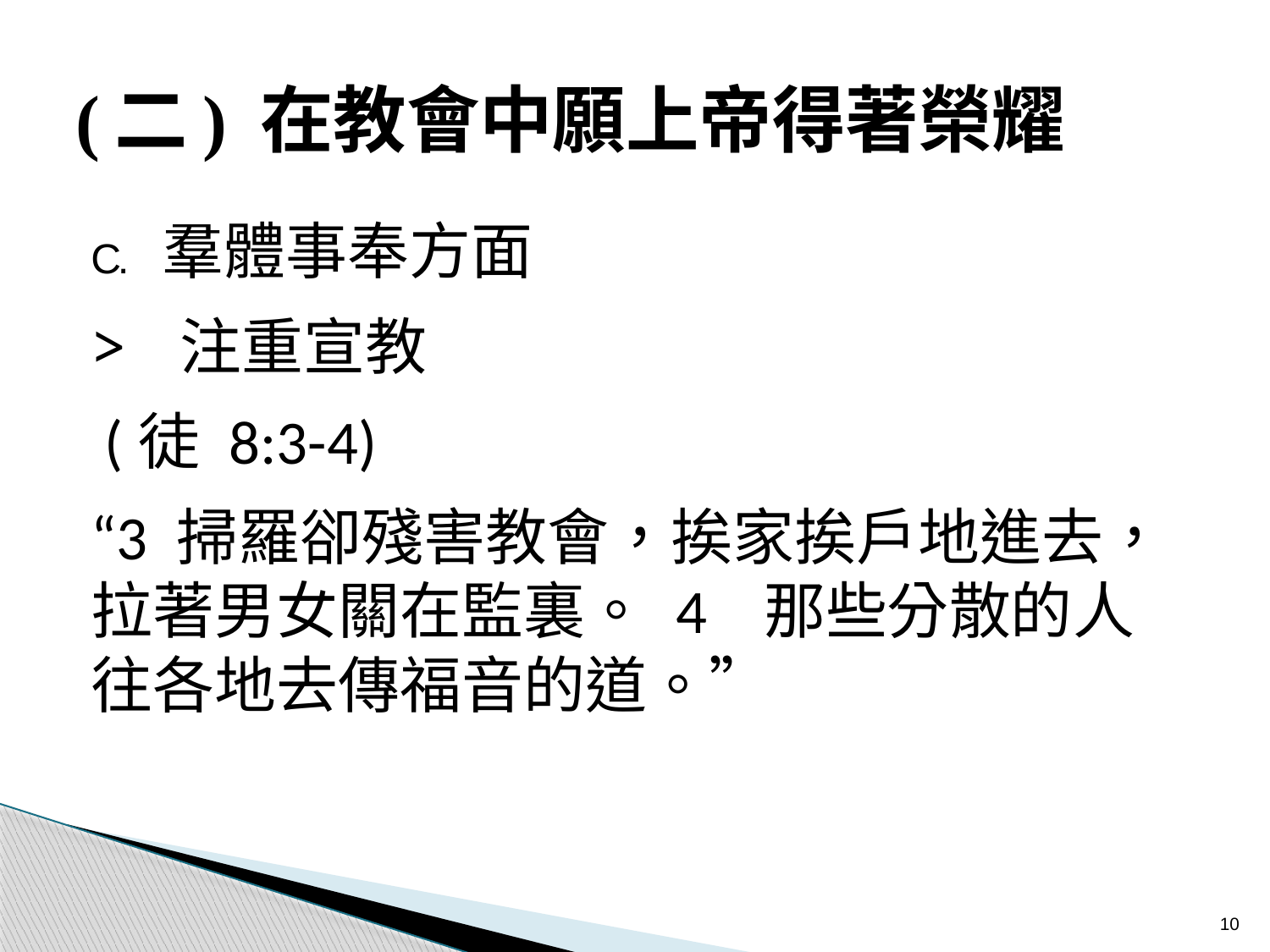

# (二) 在教會中願上帝得著榮耀
羣體事奉方面
> 注重宣教
 (徒 8:3-4)
“3 掃羅卻殘害教會，挨家挨戶地進去，拉著男女關在監裏。 4   那些分散的人往各地去傳福音的道。”

10